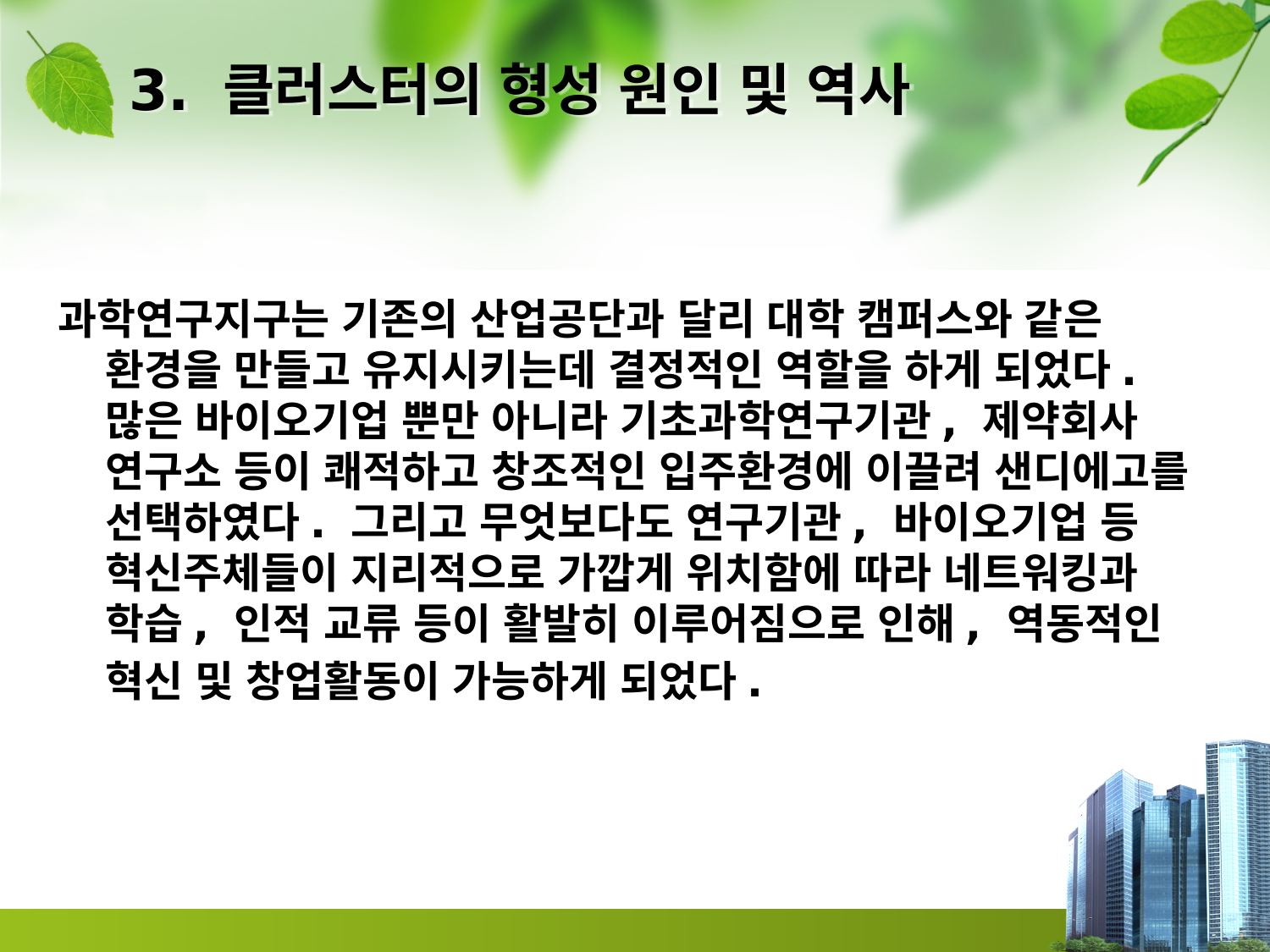

# 3. 클러스터의 형성 원인 및 역사
과학연구지구는 기존의 산업공단과 달리 대학 캠퍼스와 같은 환경을 만들고 유지시키는데 결정적인 역할을 하게 되었다. 많은 바이오기업 뿐만 아니라 기초과학연구기관, 제약회사 연구소 등이 쾌적하고 창조적인 입주환경에 이끌려 샌디에고를 선택하였다. 그리고 무엇보다도 연구기관, 바이오기업 등 혁신주체들이 지리적으로 가깝게 위치함에 따라 네트워킹과 학습, 인적 교류 등이 활발히 이루어짐으로 인해, 역동적인 혁신 및 창업활동이 가능하게 되었다.